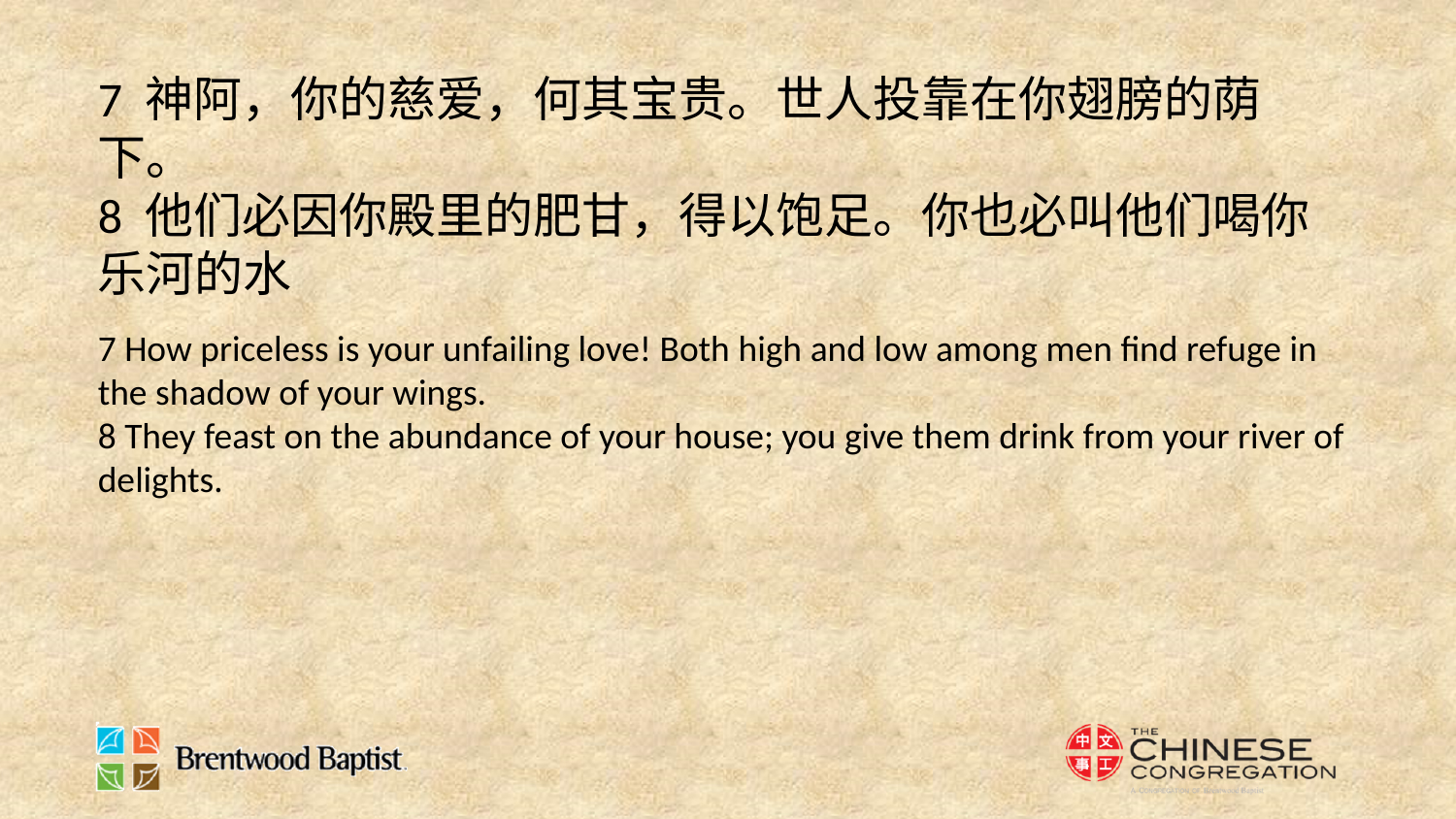

7 神阿，你的慈爱，何其宝贵。世人投靠在你翅膀的荫下。
8 他们必因你殿里的肥甘，得以饱足。你也必叫他们喝你乐河的水

7 How priceless is your unfailing love! Both high and low among men find refuge in the shadow of your wings.
8 They feast on the abundance of your house; you give them drink from your river of delights.